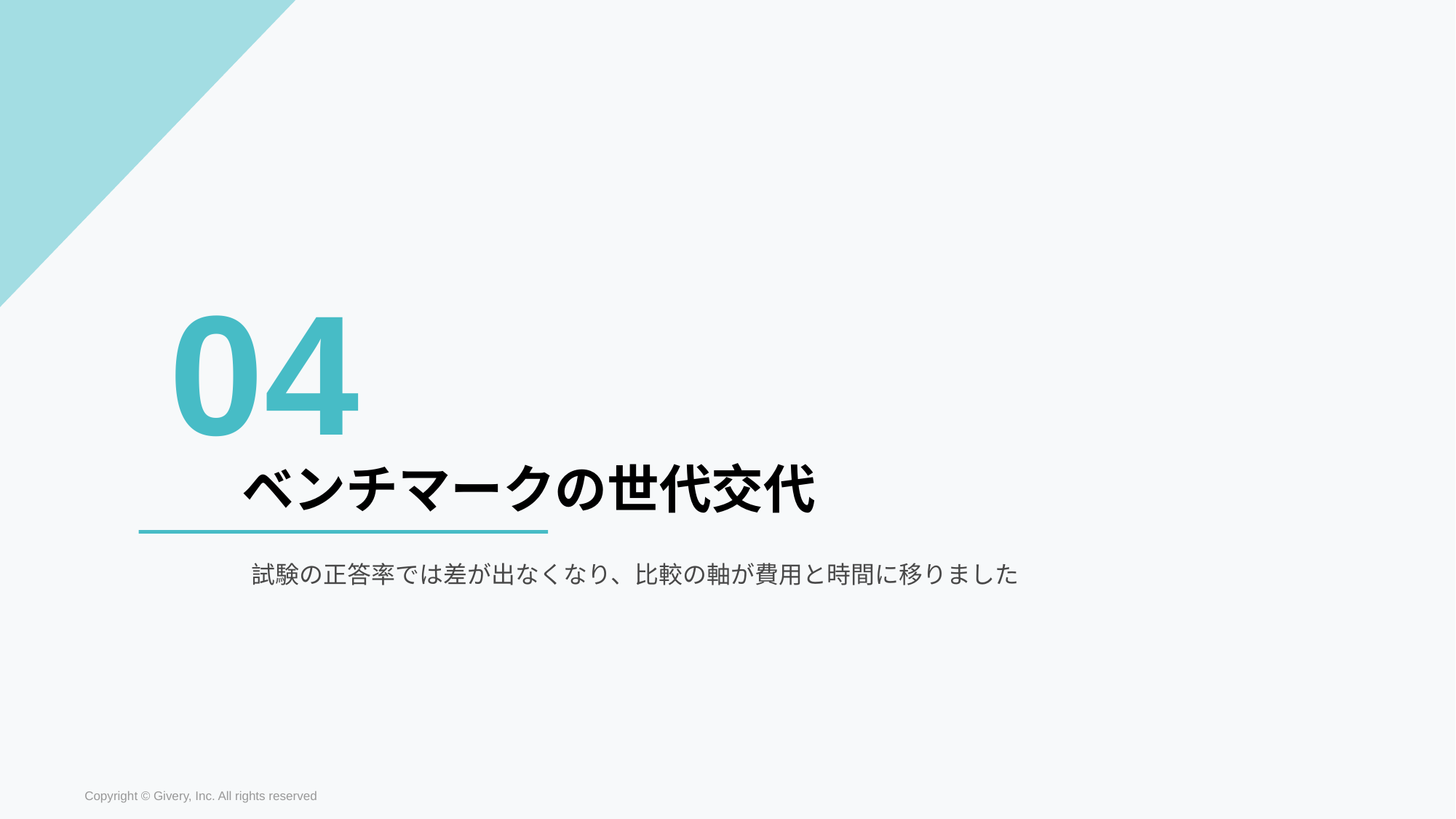

04
ベンチマークの世代交代

試験の正答率では差が出なくなり、比較の軸が費用と時間に移りました
Copyright © Givery, Inc. All rights reserved